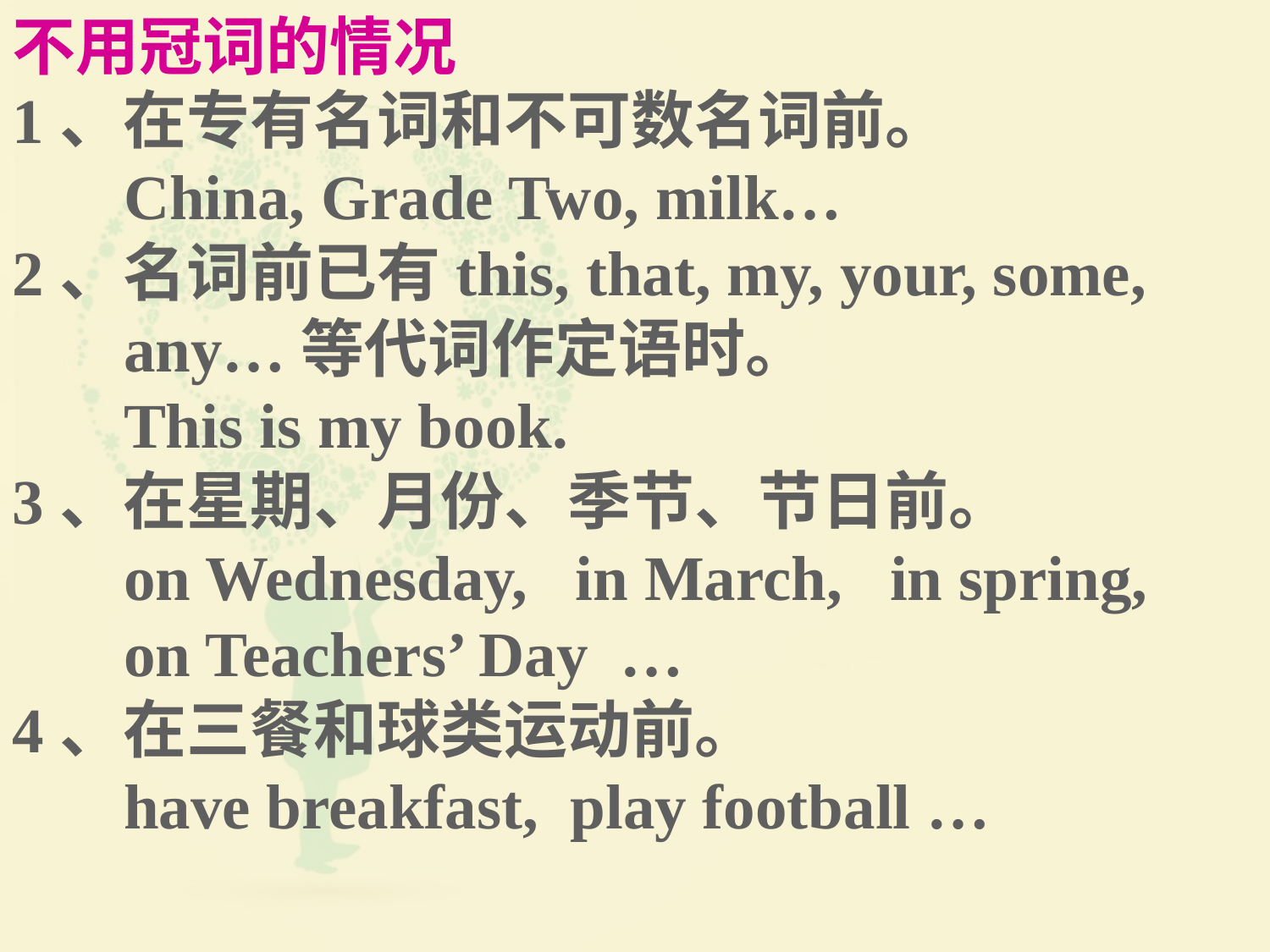

不用冠词的情况
1、在专有名词和不可数名词前。
       China, Grade Two, milk…
2、名词前已有this, that, my, your, some,
       any…等代词作定语时。
       This is my book.
3、在星期、月份、季节、节日前。
       on Wednesday,   in March,   in spring,
       on Teachers’ Day  …
4、在三餐和球类运动前。
       have breakfast,  play football …